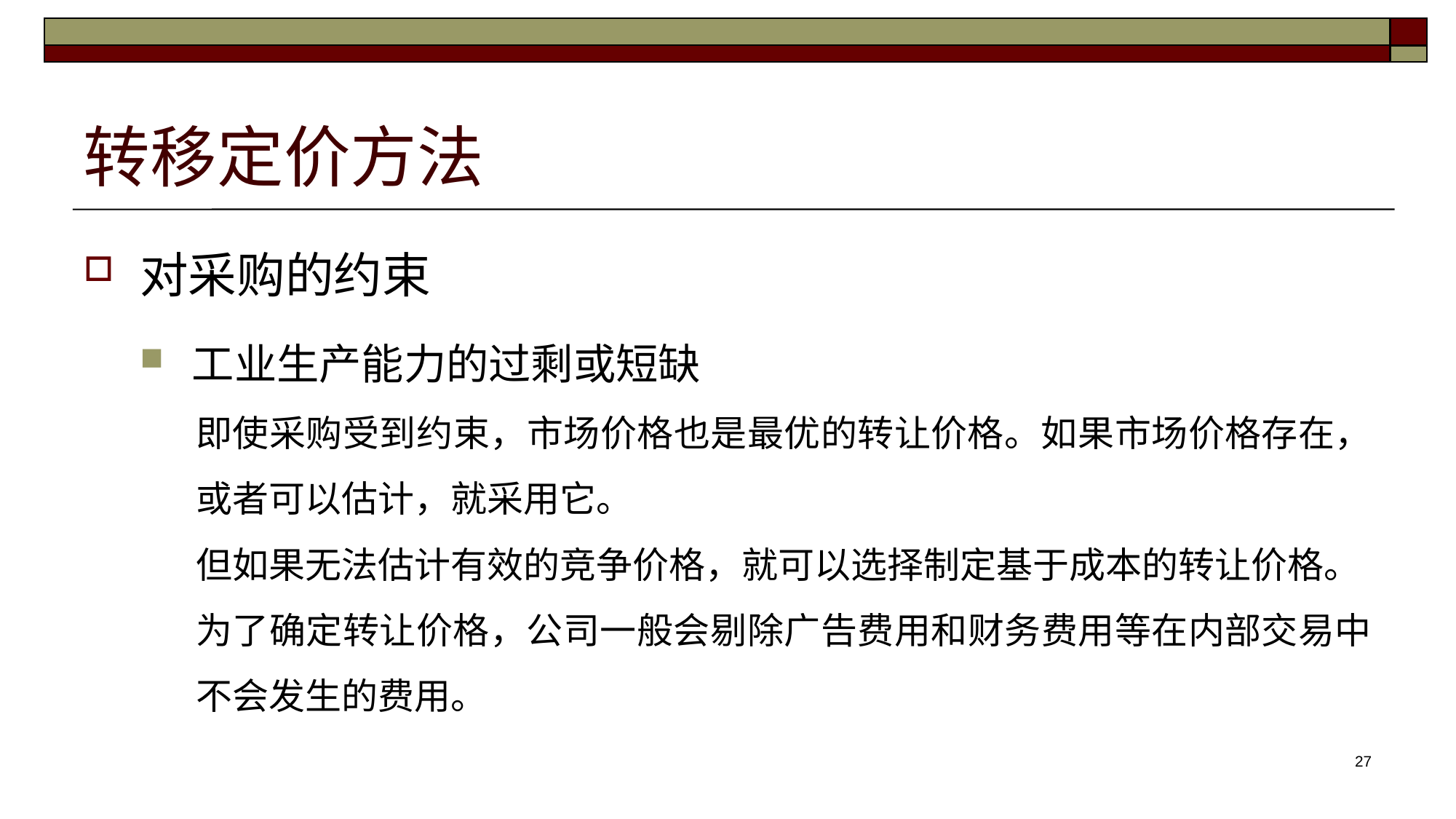

# 转移定价方法
对采购的约束
工业生产能力的过剩或短缺
即使采购受到约束，市场价格也是最优的转让价格。如果市场价格存在，或者可以估计，就采用它。
但如果无法估计有效的竞争价格，就可以选择制定基于成本的转让价格。
为了确定转让价格，公司一般会剔除广告费用和财务费用等在内部交易中不会发生的费用。

27